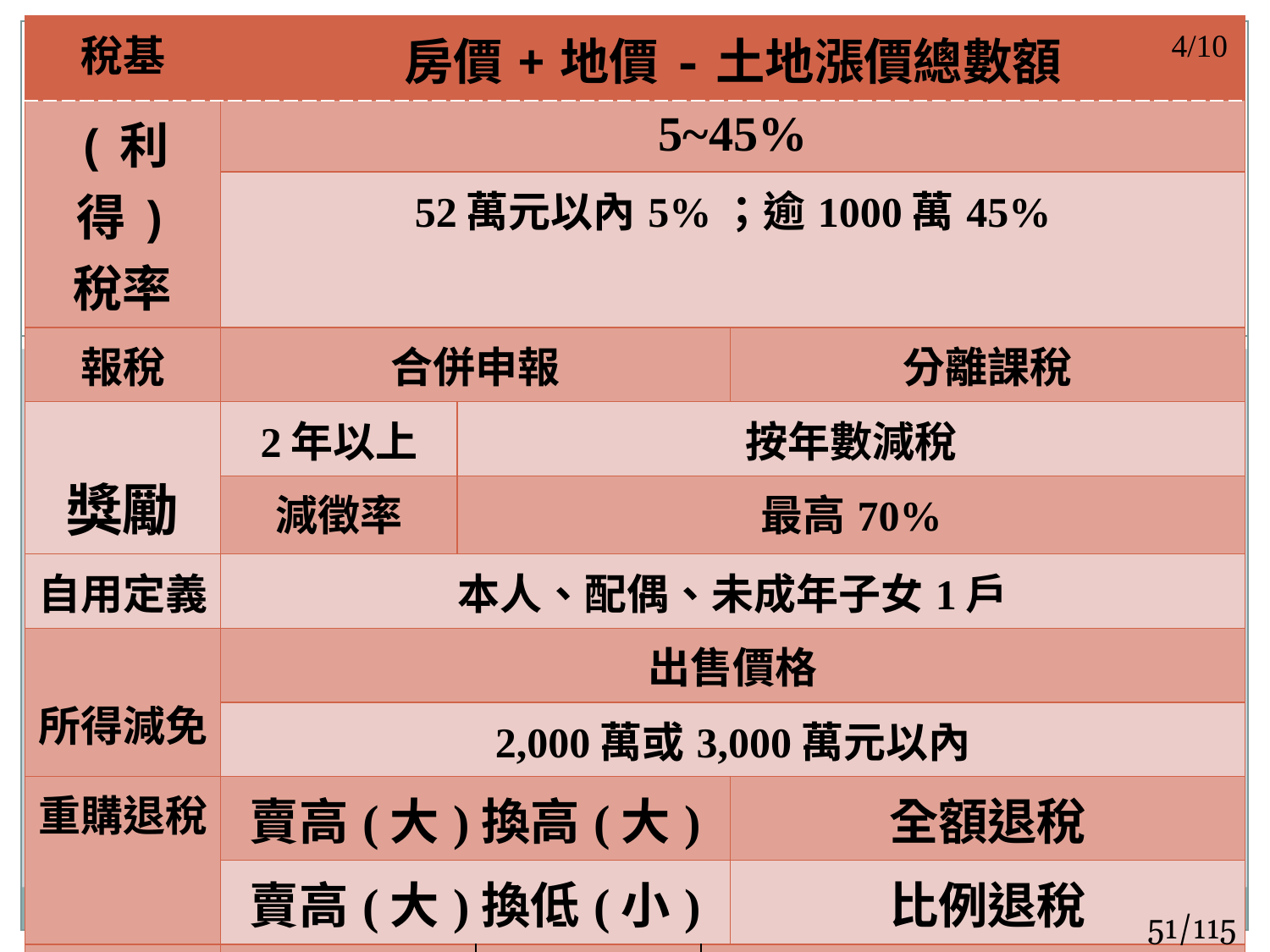

| 稅基 | 房價+地價-土地漲價總數額 |  |  |  |  |
| --- | --- | --- | --- | --- | --- |
| (利得) 稅率 | 5~45% |  |  |  |  |
|  | 52萬元以內5%；逾1000萬45% |  |  |  |  |
| 報稅 | 合併申報 |  |  |  | 分離課稅 |
| 獎勵 | 2年以上 | 按年數減稅 |  |  |  |
|  | 減徵率 | 最高70% |  |  |  |
| 自用定義 | 本人、配偶、未成年子女1戶 |  |  |  |  |
| 所得減免 | 出售價格 |  |  |  |  |
|  | 2,000萬或3,000萬元以內 |  |  |  |  |
| 重購退稅 | 賣高(大)換高(大) |  |  |  | 全額退稅 |
|  | 賣高(大)換低(小) |  |  |  | 比例退稅 |
| 配套 | 奢侈稅 |  | 土增稅 | 外資炒房 |  |
|  | 停徵 |  | 維持 | 原20%(單一)改累進稅率 |  |
4/10
51/115